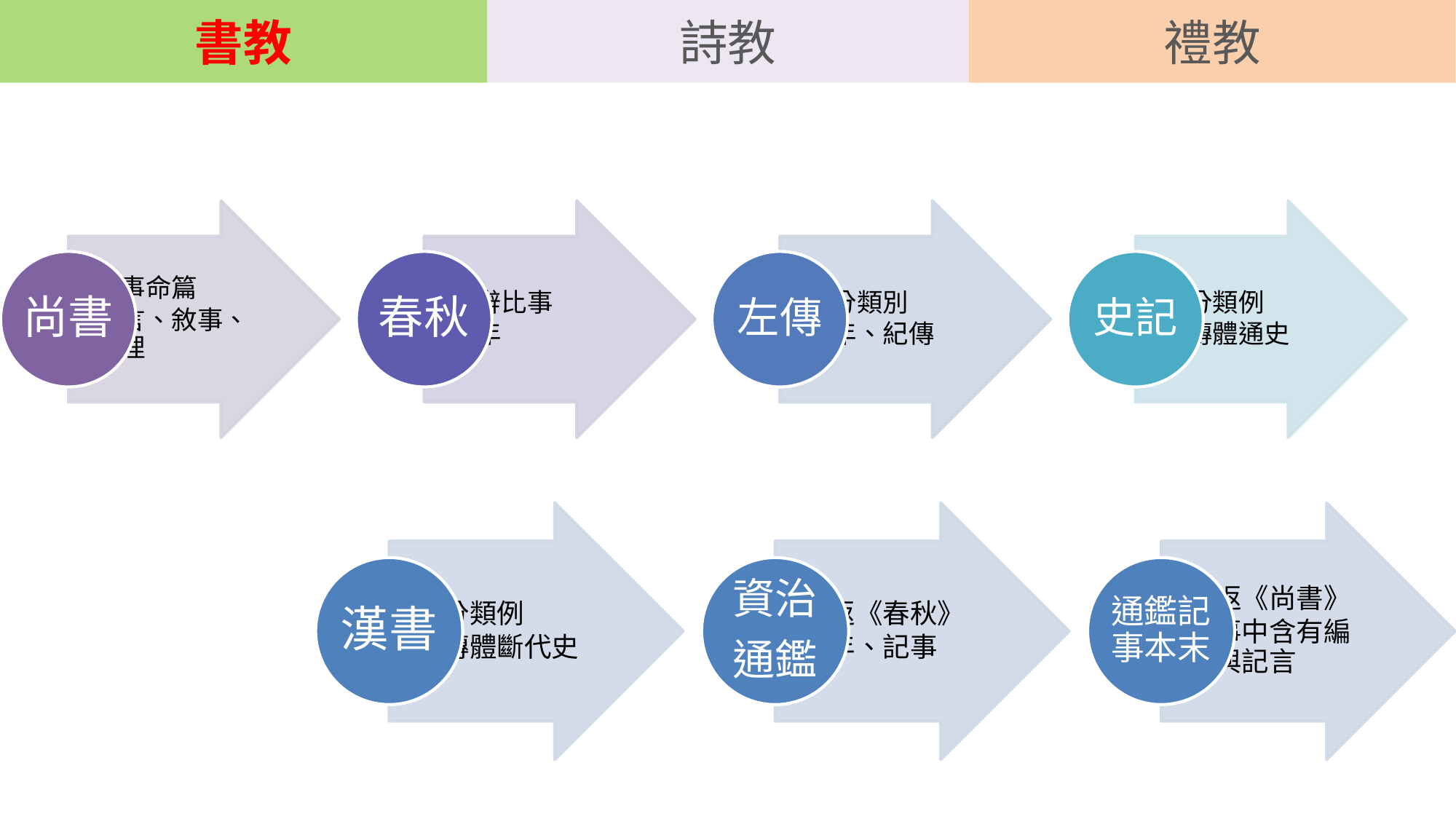

書教
詩教
禮教
因事命篇
記言、敘事、說理
尚書
屬辭比事
編年
春秋
區分類別
編年、紀傳
左傳
曲分類例
紀傳體通史
史記
曲分類例
紀傳體斷代史
漢書
重返《春秋》
編年、記事
資治
通鑑
重返《尚書》
記事中含有編年與記言
通鑑記事本末